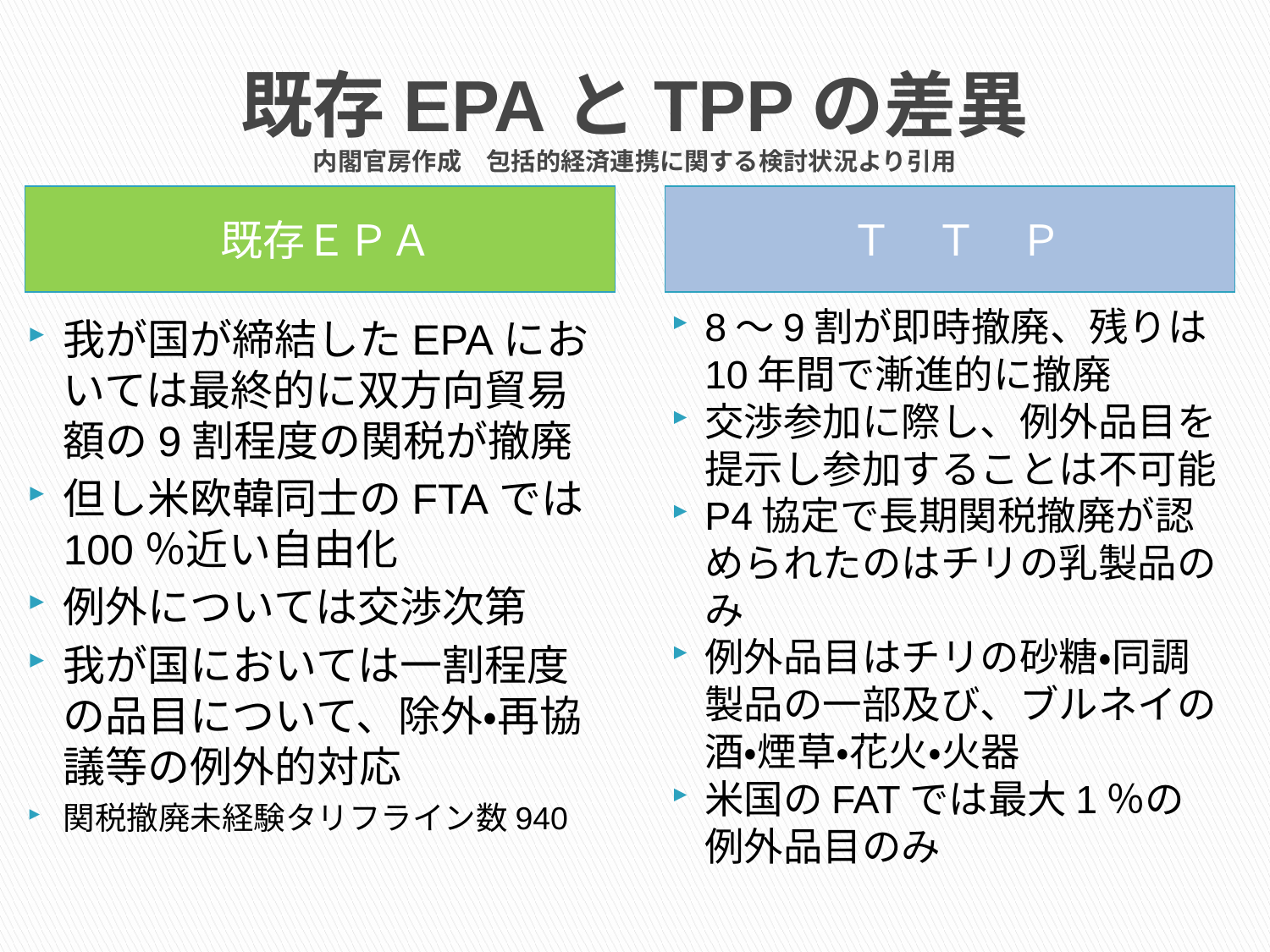

# 既存EPAとTPPの差異 内閣官房作成　包括的経済連携に関する検討状況より引用
既存ＥＰＡ
Ｔ　Ｔ　Ｐ
8～9割が即時撤廃、残りは10年間で漸進的に撤廃
交渉参加に際し、例外品目を提示し参加することは不可能
P4協定で長期関税撤廃が認められたのはチリの乳製品のみ
例外品目はチリの砂糖・同調製品の一部及び、ブルネイの酒・煙草・花火・火器
米国のFATでは最大1％の例外品目のみ
我が国が締結したEPAにおいては最終的に双方向貿易額の9割程度の関税が撤廃
但し米欧韓同士のFTAでは100％近い自由化
例外については交渉次第
我が国においては一割程度の品目について、除外・再協議等の例外的対応
関税撤廃未経験タリフライン数940